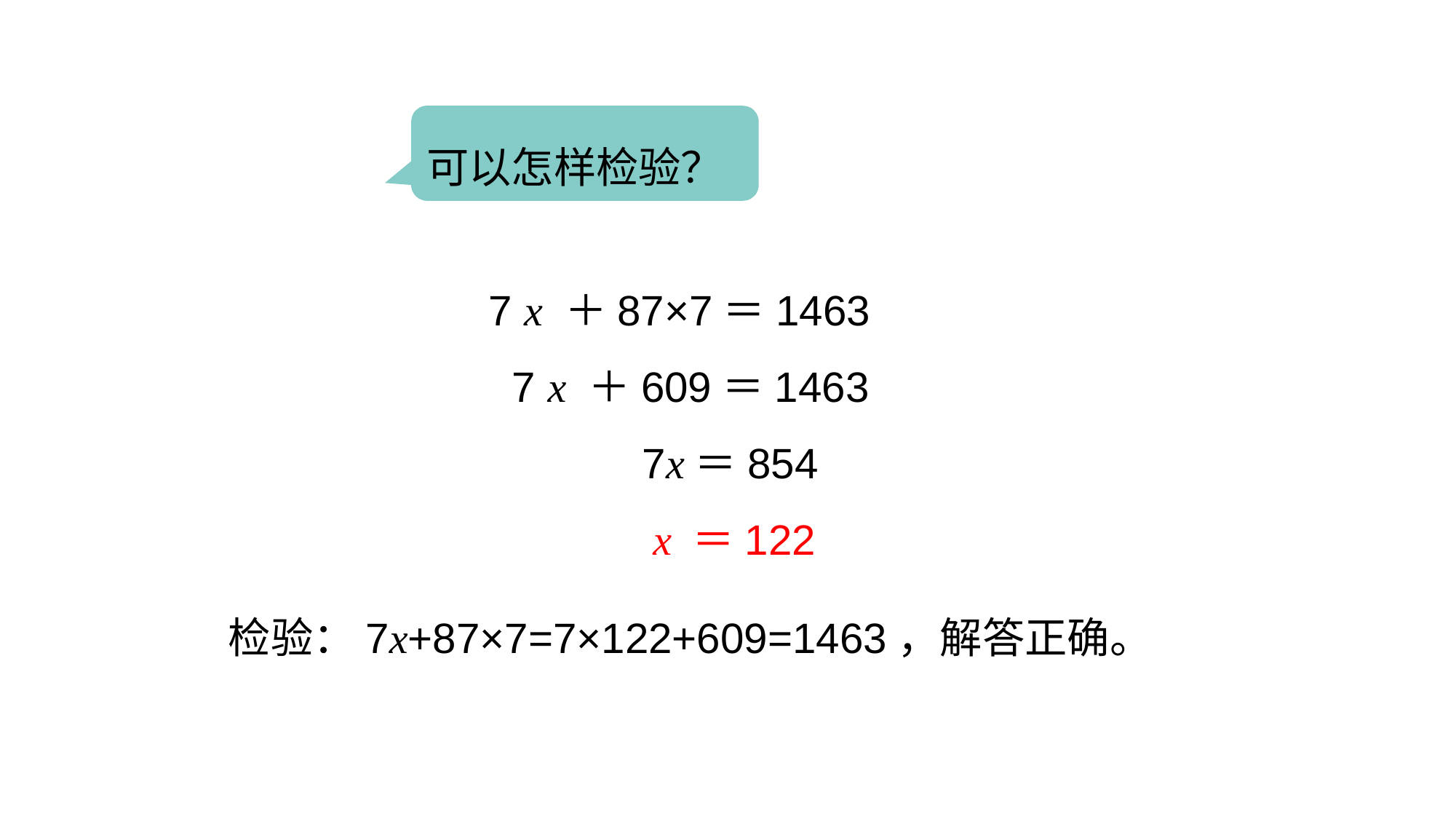

可以怎样检验？
7 x ＋87×7＝1463
  7 x ＋609＝1463
             7x＝854
              x ＝122
检验：7x+87×7=7×122+609=1463，解答正确。